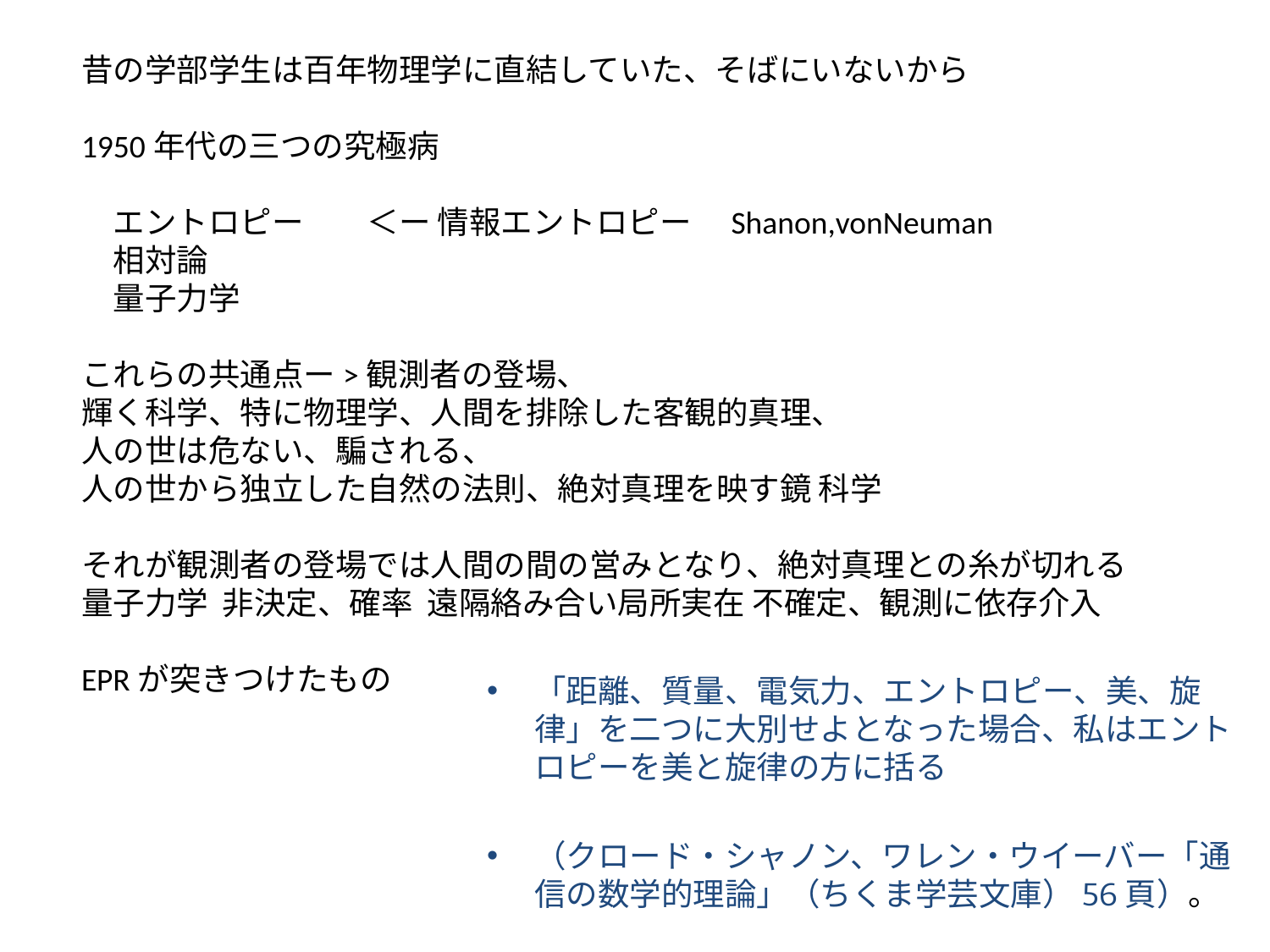

昔の学部学生は百年物理学に直結していた、そばにいないから

1950年代の三つの究極病

　エントロピー　　＜ー 情報エントロピー　Shanon,vonNeuman
　相対論
　量子力学

これらの共通点ー>観測者の登場、
輝く科学、特に物理学、人間を排除した客観的真理、
人の世は危ない、騙される、
人の世から独立した自然の法則、絶対真理を映す鏡 科学

それが観測者の登場では人間の間の営みとなり、絶対真理との糸が切れる
量子力学  非決定、確率  遠隔絡み合い局所実在 不確定、観測に依存介入

EPRが突きつけたもの
「距離、質量、電気力、エントロピー、美、旋律」を二つに大別せよとなった場合、私はエントロピーを美と旋律の方に括る

（クロード・シャノン、ワレン・ウイーバー「通信の数学的理論」（ちくま学芸文庫）56頁）。